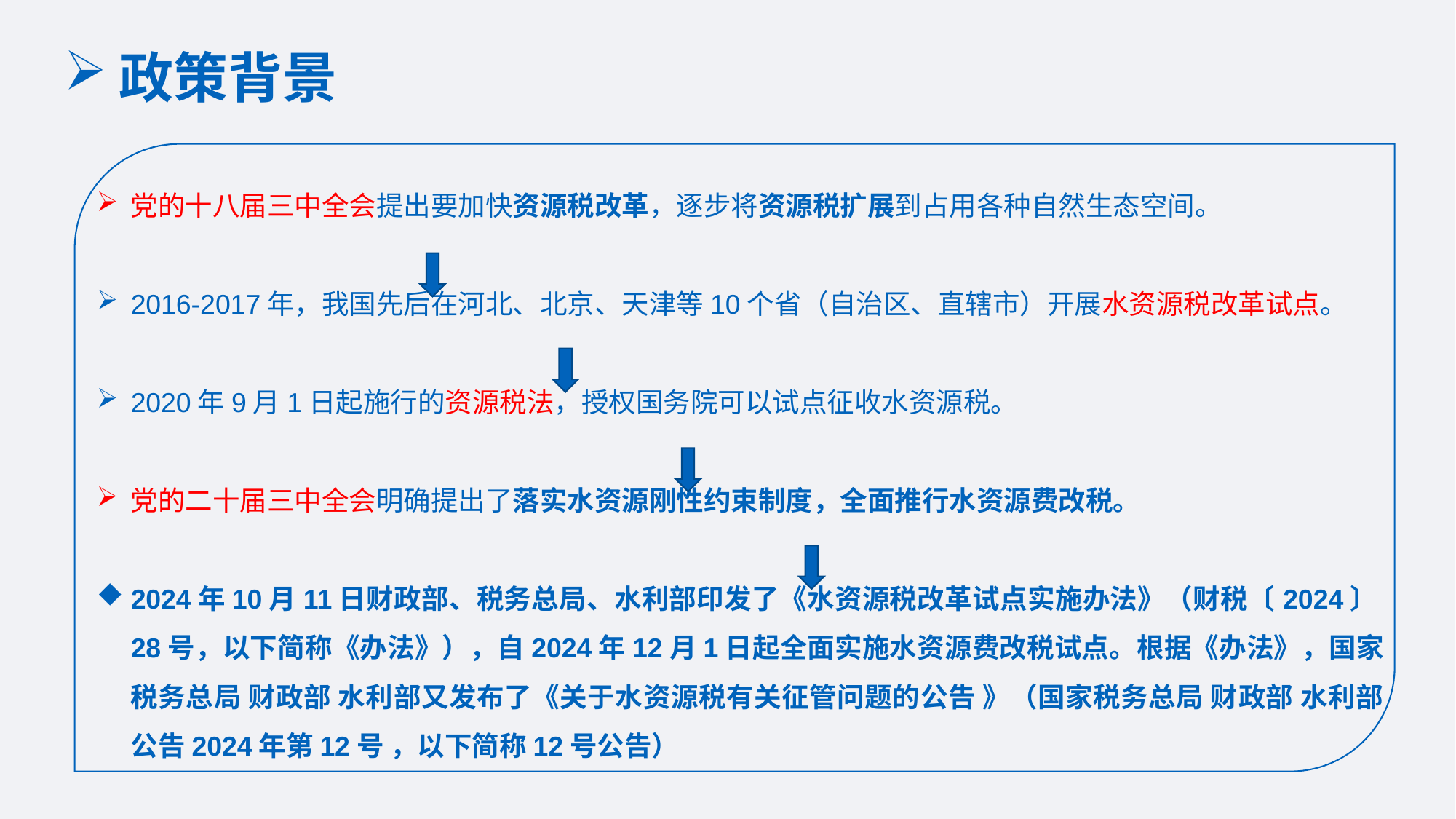

政策背景

党的十八届三中全会提出要加快资源税改革，逐步将资源税扩展到占用各种自然生态空间。

2016-2017年，我国先后在河北、北京、天津等10个省（自治区、直辖市）开展水资源税改革试点。

2020年9月1日起施行的资源税法，授权国务院可以试点征收水资源税。

党的二十届三中全会明确提出了落实水资源刚性约束制度，全面推行水资源费改税。

2024年10月11日财政部、税务总局、水利部印发了《水资源税改革试点实施办法》（财税〔2024〕28号，以下简称《办法》），自2024年12月1日起全面实施水资源费改税试点。根据《办法》，国家税务总局 财政部 水利部又发布了《关于水资源税有关征管问题的公告 》（国家税务总局 财政部 水利部公告2024年第12号 ，以下简称12号公告）